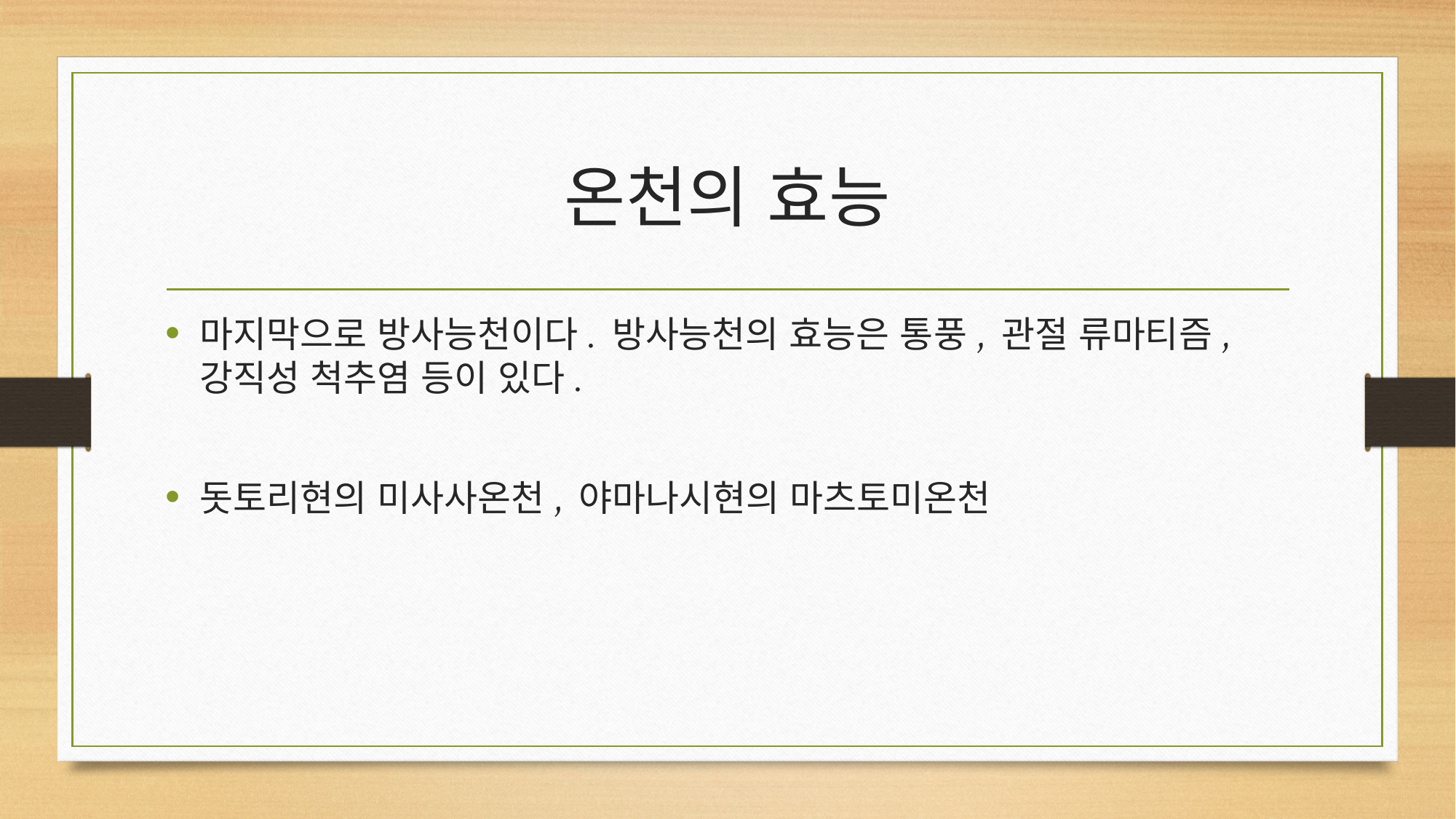

# 온천의 효능
마지막으로 방사능천이다. 방사능천의 효능은 통풍, 관절 류마티즘, 강직성 척추염 등이 있다.

돗토리현의 미사사온천, 야마나시현의 마츠토미온천